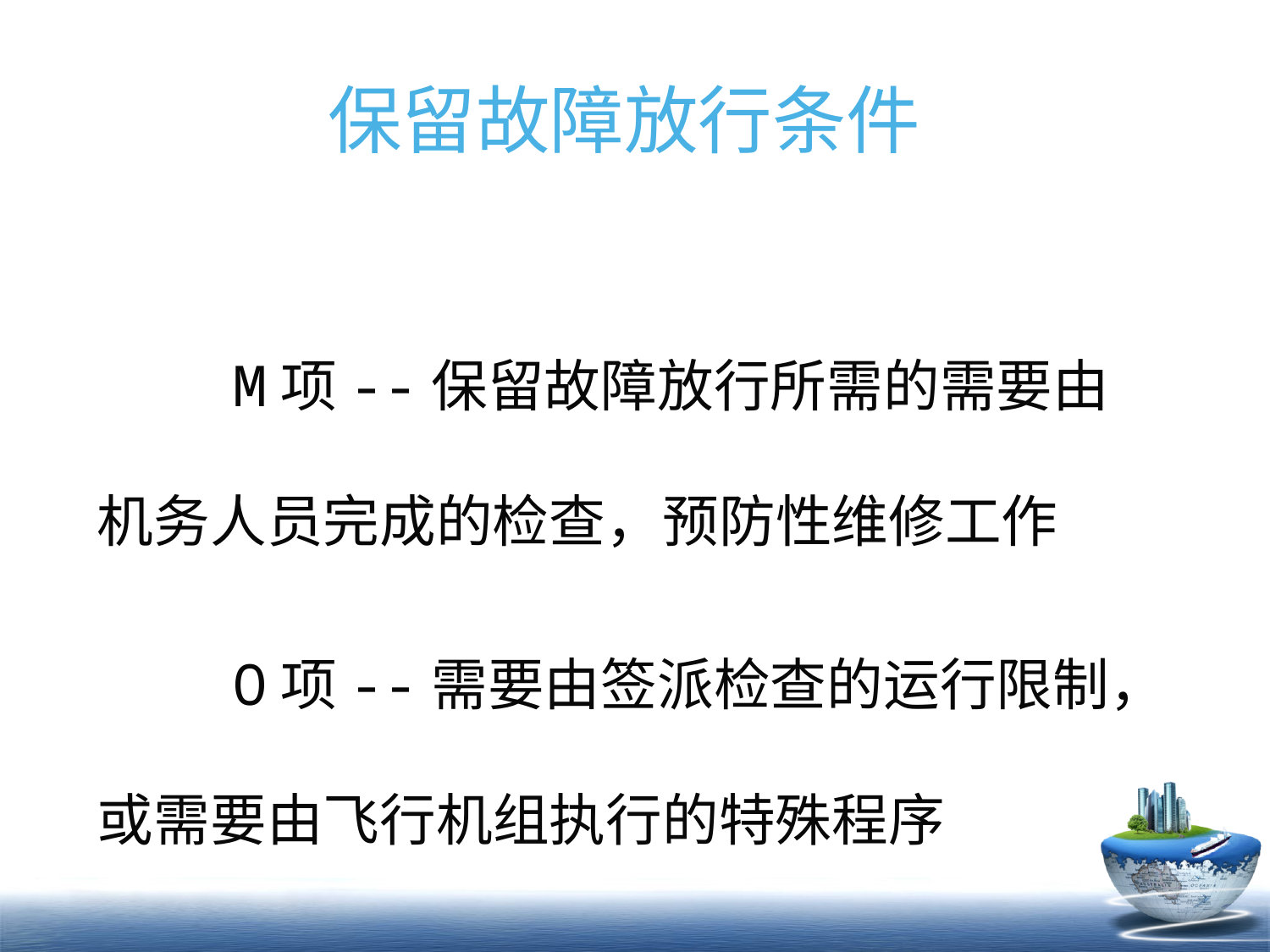

# 保留故障放行条件
    M项--保留故障放行所需的需要由机务人员完成的检查，预防性维修工作
    O项--需要由签派检查的运行限制，或需要由飞行机组执行的特殊程序